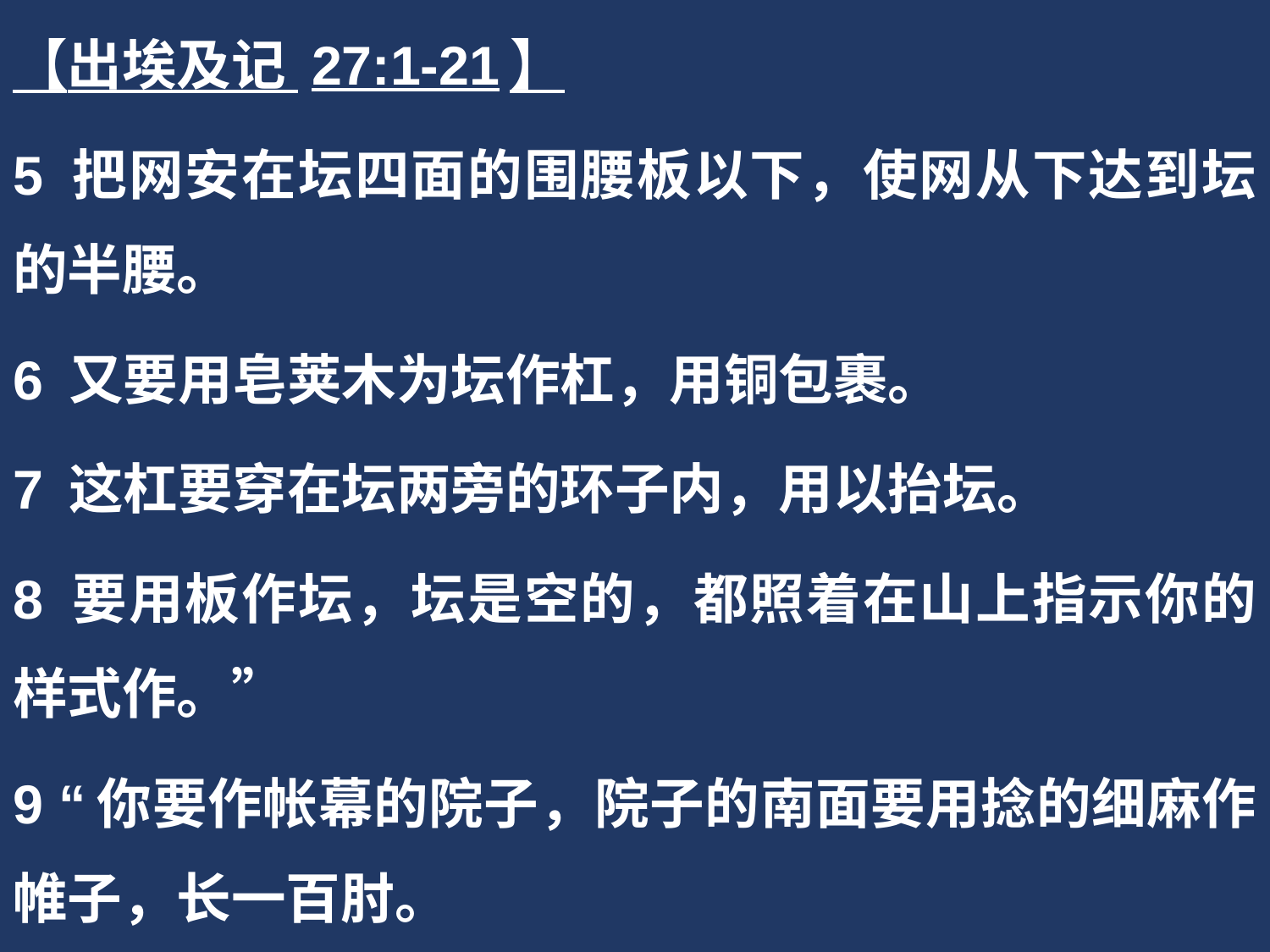

【出埃及记 27:1-21】
5 把网安在坛四面的围腰板以下，使网从下达到坛的半腰。
6 又要用皂荚木为坛作杠，用铜包裹。
7 这杠要穿在坛两旁的环子内，用以抬坛。
8 要用板作坛，坛是空的，都照着在山上指示你的样式作。”
9 “你要作帐幕的院子，院子的南面要用捻的细麻作帷子，长一百肘。